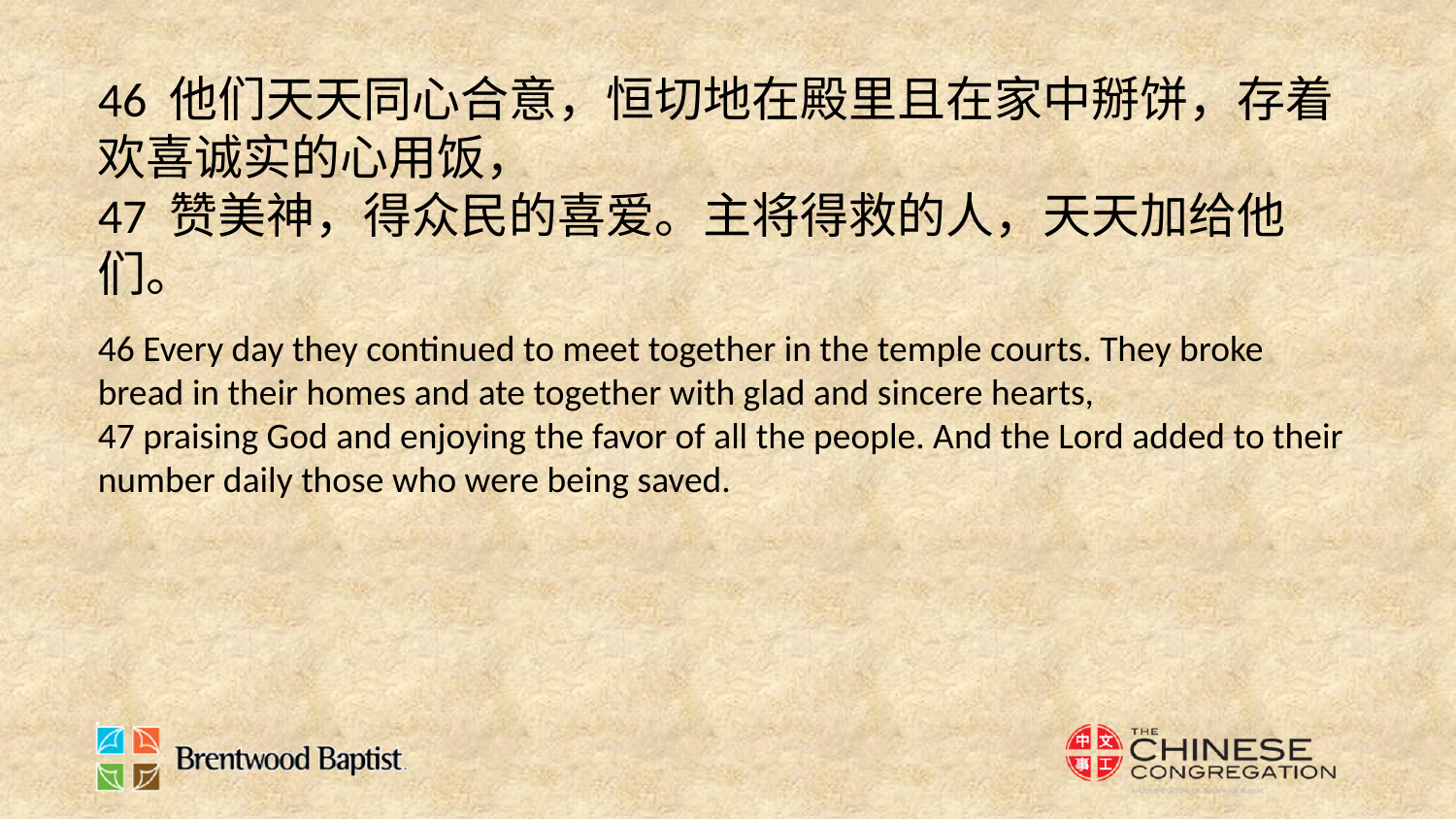

46 他们天天同心合意，恒切地在殿里且在家中掰饼，存着欢喜诚实的心用饭，
47 赞美神，得众民的喜爱。主将得救的人，天天加给他们。

46 Every day they continued to meet together in the temple courts. They broke bread in their homes and ate together with glad and sincere hearts,
47 praising God and enjoying the favor of all the people. And the Lord added to their number daily those who were being saved.